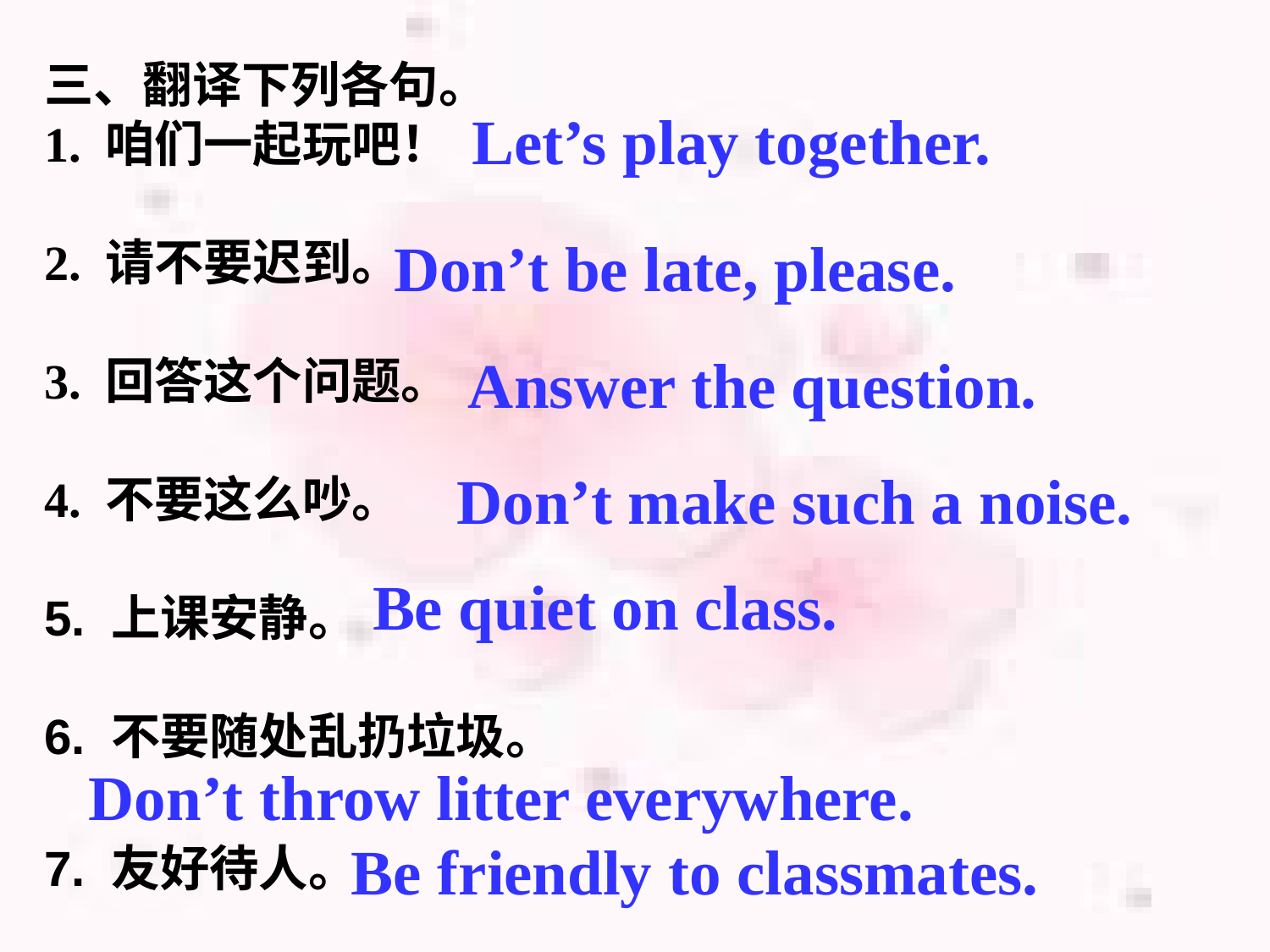

三、翻译下列各句。
1. 咱们一起玩吧！
2. 请不要迟到。
3. 回答这个问题。
4. 不要这么吵。

5. 上课安静。
6. 不要随处乱扔垃圾。

7. 友好待人。
Let’s play together.
Don’t be late, please.
Answer the question.
Don’t make such a noise.
Be quiet on class.
Don’t throw litter everywhere.
Be friendly to classmates.